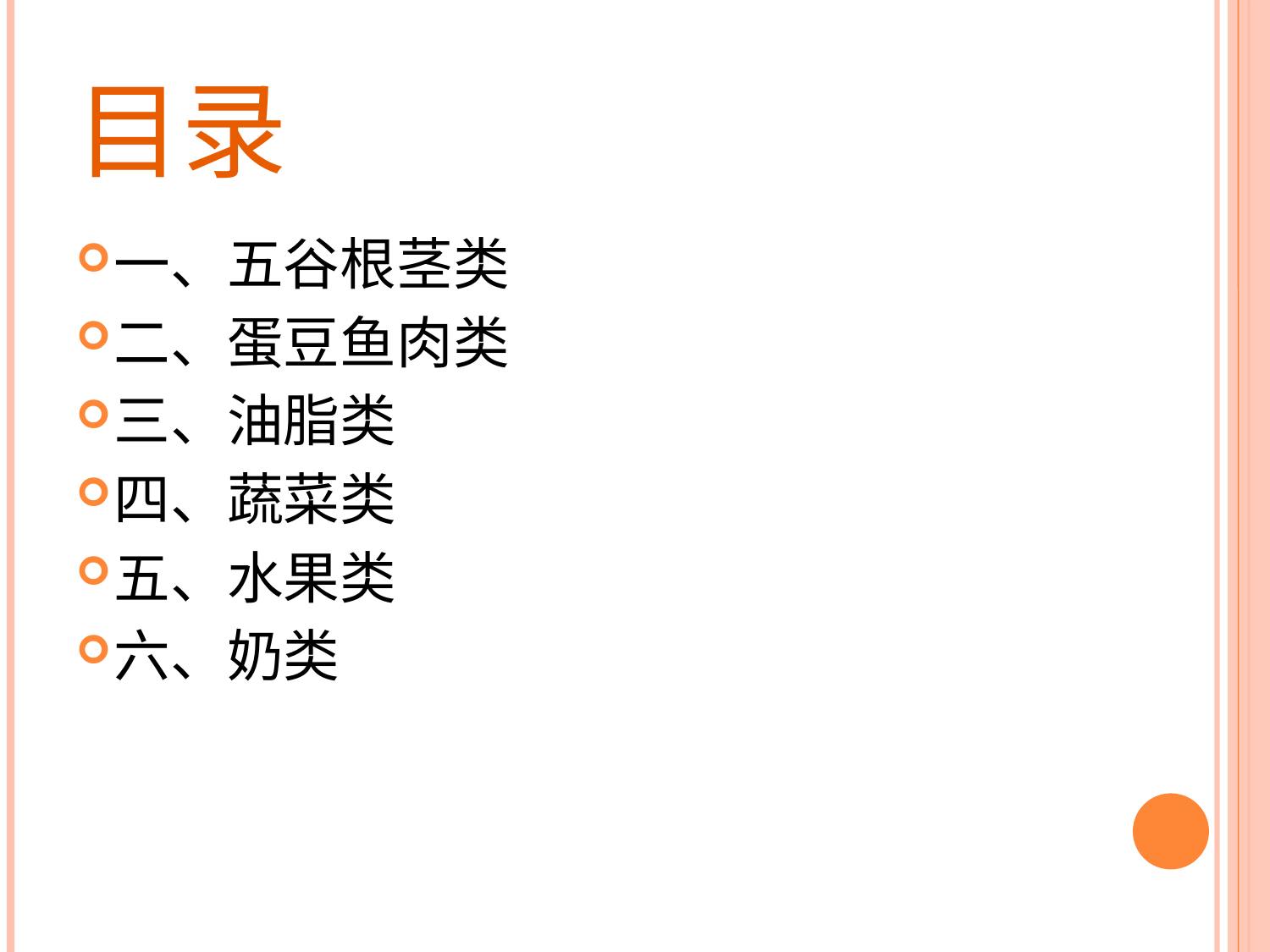

# 目录
一、五谷根茎类
二、蛋豆鱼肉类
三、油脂类
四、蔬菜类
五、水果类
六、奶类